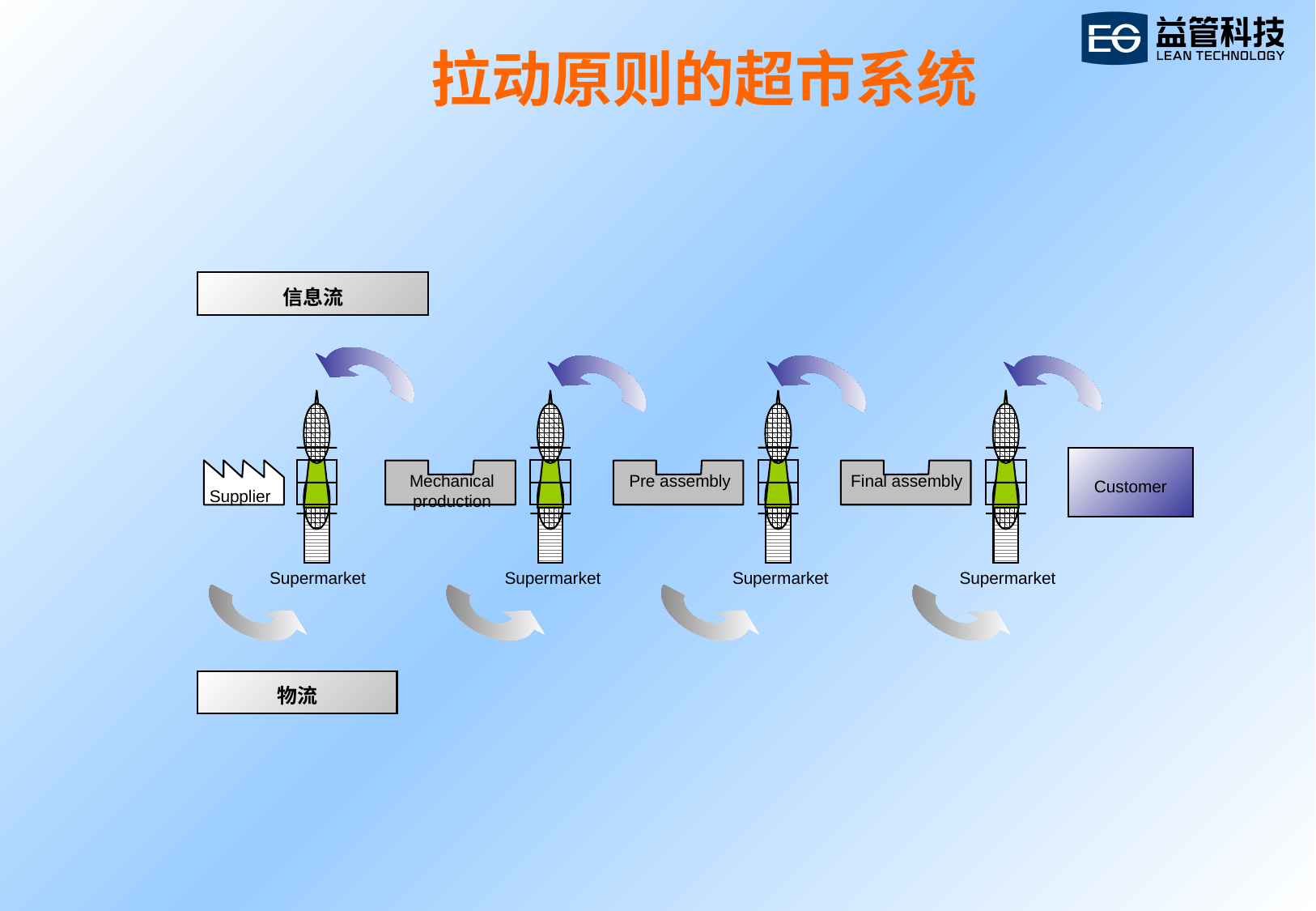

拉动原则的超市系统
信息流

Supermarket

Mechanical
production
Supermarket

Pre assembly
Supermarket

Final assembly
Supermarket
Customer

Supplier

物流